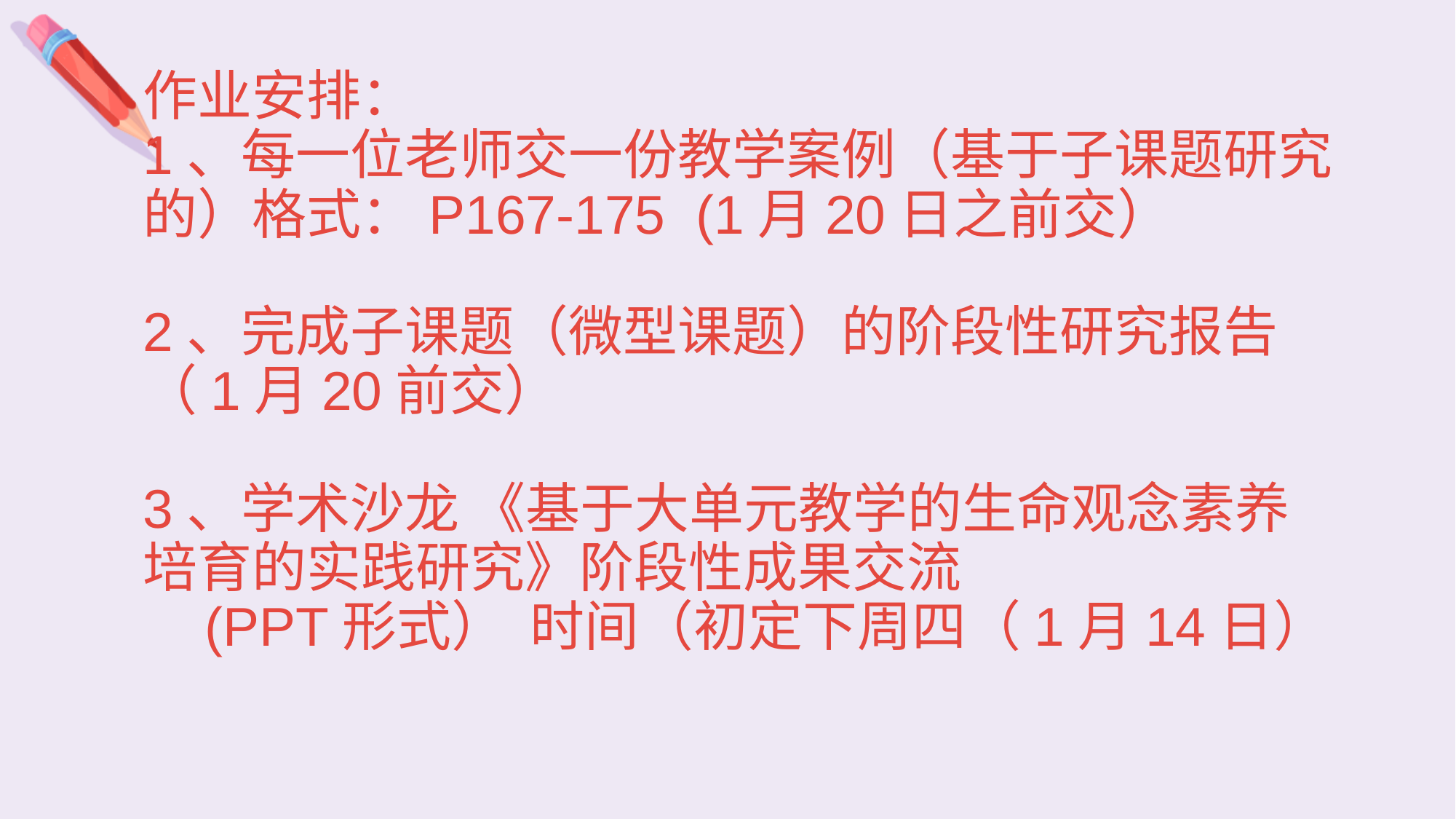

# 作业安排： 1、每一位老师交一份教学案例（基于子课题研究的）格式：P167-175  (1月20日之前交） 2、完成子课题（微型课题）的阶段性研究报告（1月20前交） 3、学术沙龙 《基于大单元教学的生命观念素养培育的实践研究》阶段性成果交流 (PPT形式）  时间（初定下周四（1月14日）